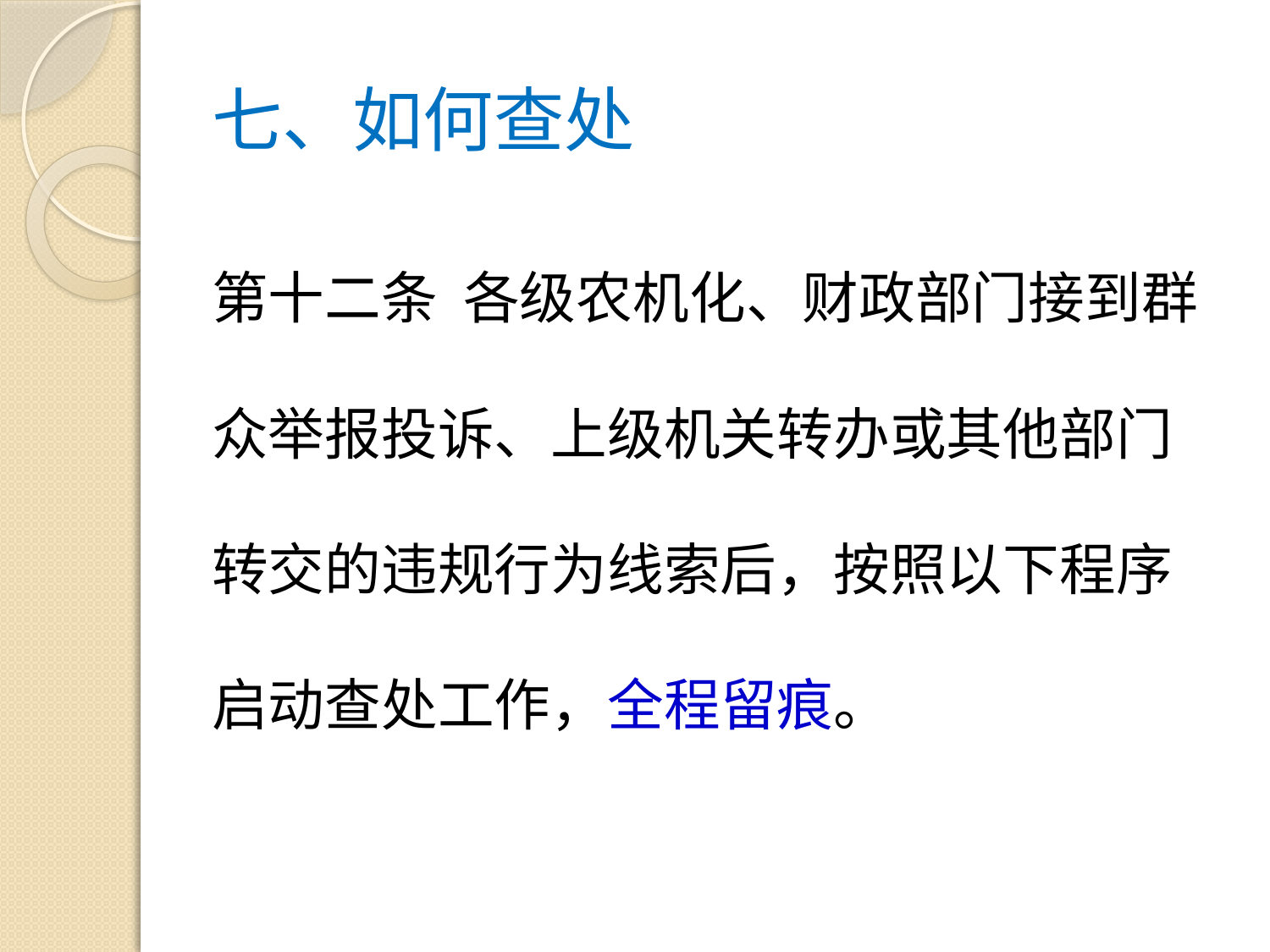

# 七、如何查处
第十二条  各级农机化、财政部门接到群众举报投诉、上级机关转办或其他部门转交的违规行为线索后，按照以下程序启动查处工作，全程留痕。